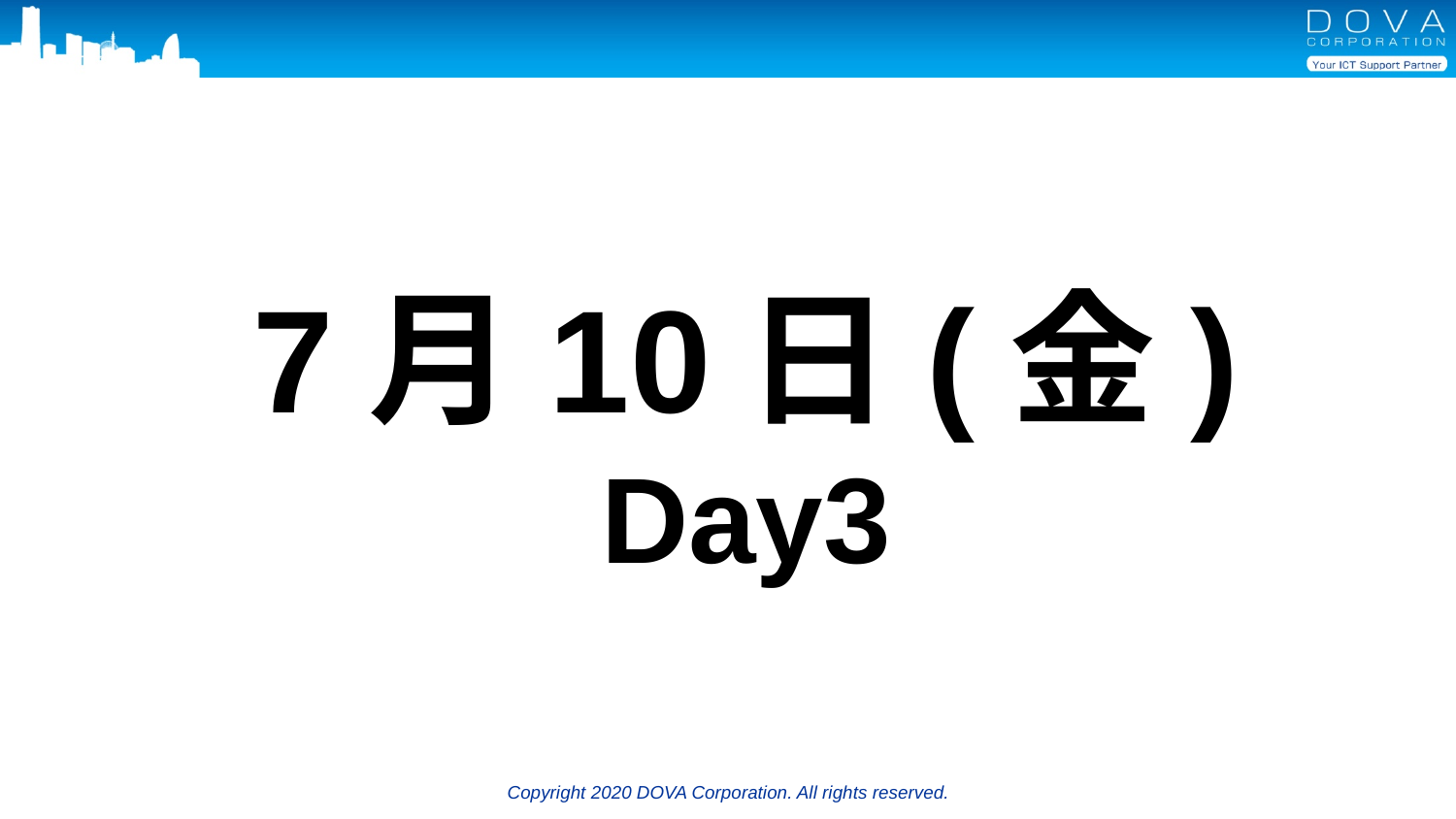

#
7月10日(金)
Day3
Copyright 2020 DOVA Corporation. All rights reserved.